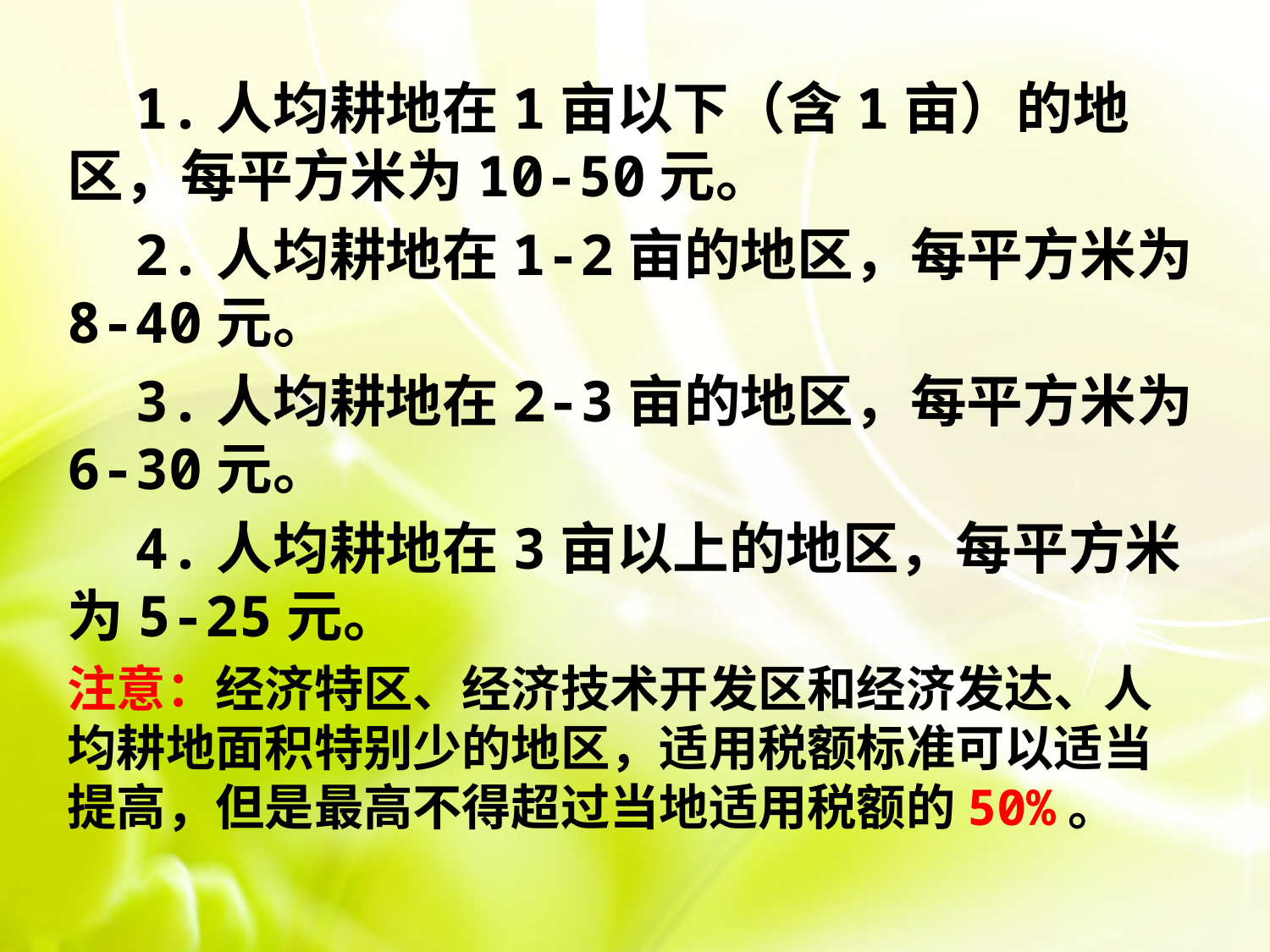

1.人均耕地在1亩以下（含1亩）的地区，每平方米为10-50元。
  2.人均耕地在1-2亩的地区，每平方米为8-40元。
  3.人均耕地在2-3亩的地区，每平方米为6-30元。
  4.人均耕地在3亩以上的地区，每平方米为5-25元。
注意：经济特区、经济技术开发区和经济发达、人均耕地面积特别少的地区，适用税额标准可以适当提高，但是最高不得超过当地适用税额的50%。